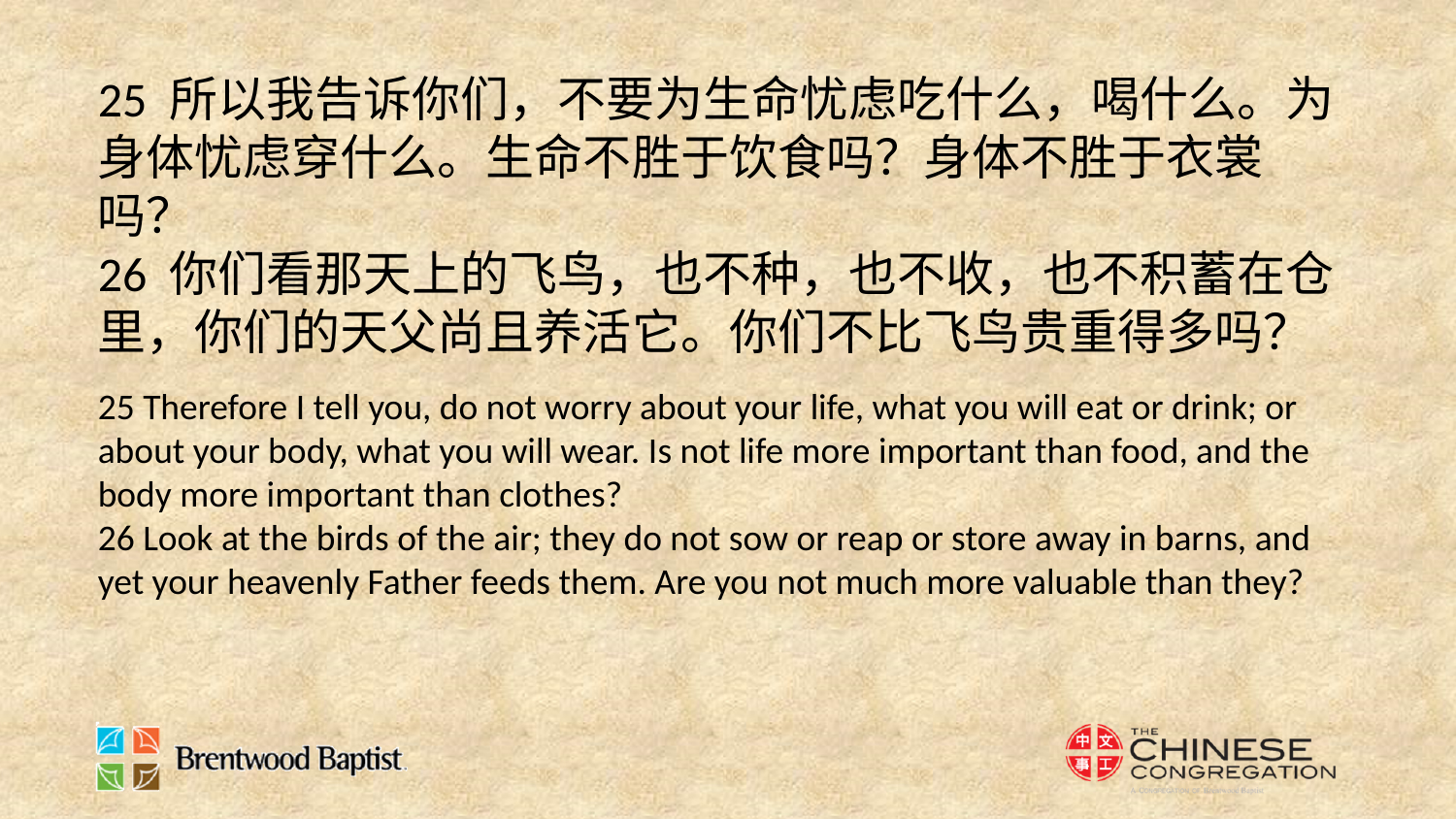

25 所以我告诉你们，不要为生命忧虑吃什么，喝什么。为身体忧虑穿什么。生命不胜于饮食吗？身体不胜于衣裳吗？
26 你们看那天上的飞鸟，也不种，也不收，也不积蓄在仓里，你们的天父尚且养活它。你们不比飞鸟贵重得多吗？

25 Therefore I tell you, do not worry about your life, what you will eat or drink; or about your body, what you will wear. Is not life more important than food, and the body more important than clothes?
26 Look at the birds of the air; they do not sow or reap or store away in barns, and yet your heavenly Father feeds them. Are you not much more valuable than they?